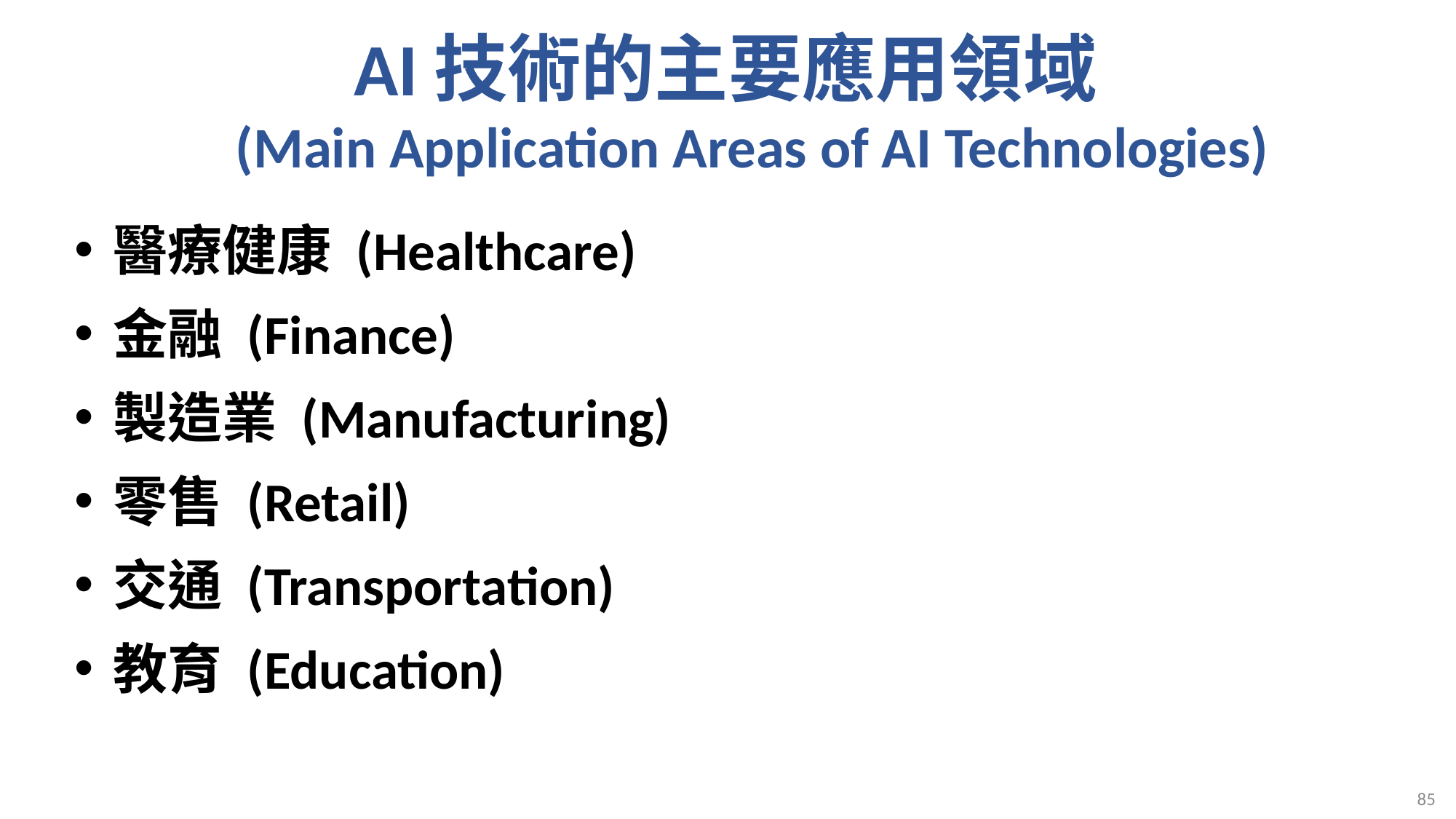

# AI技術的主要應用領域 (Main Application Areas of AI Technologies)
醫療健康 (Healthcare)
金融 (Finance)
製造業 (Manufacturing)
零售 (Retail)
交通 (Transportation)
教育 (Education)
85